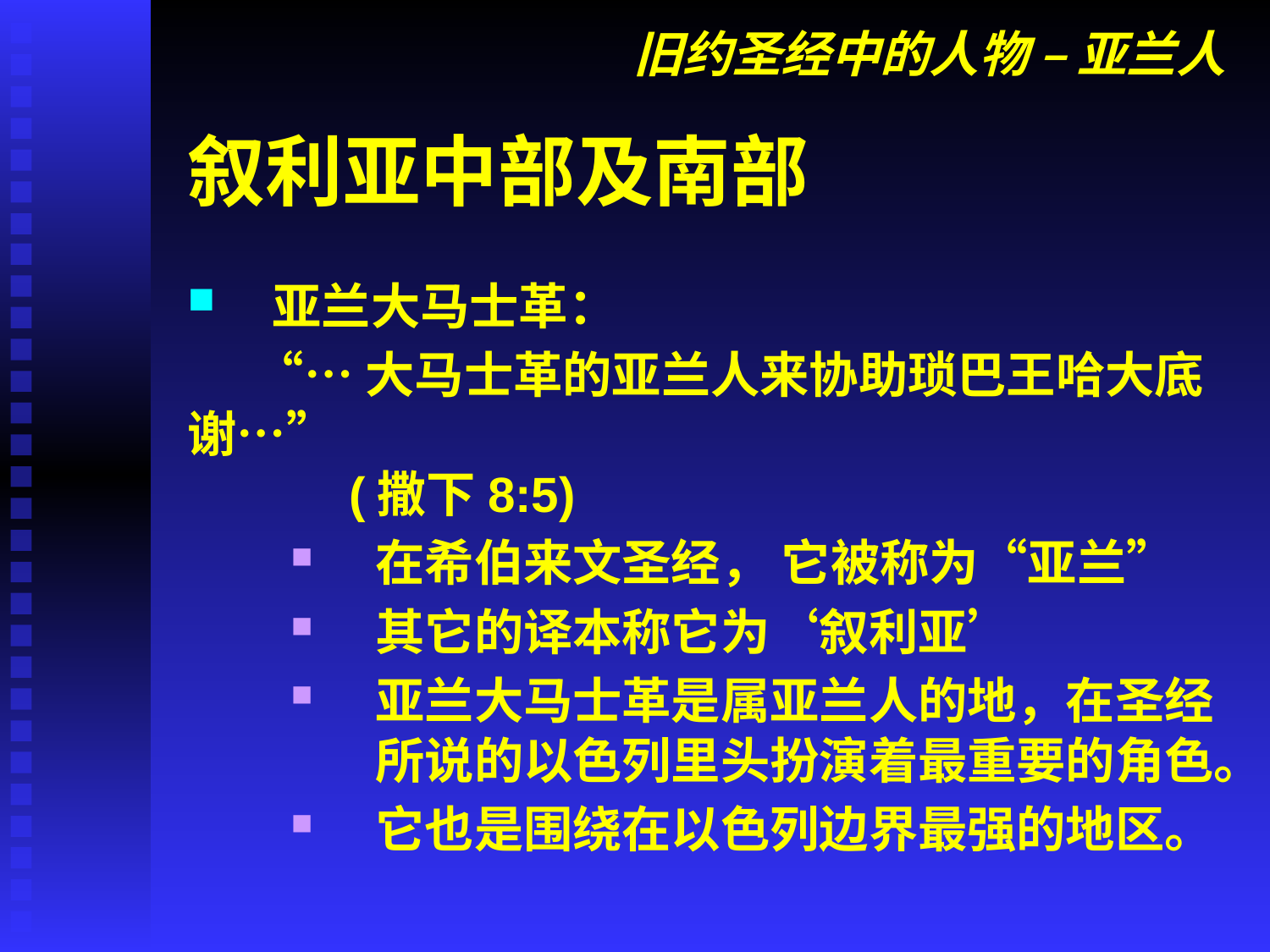

# 旧约圣经中的人物 – 亚兰人
叙利亚中部及南部

亚兰大马士革：
      “…大马士革的亚兰人来协助琐巴王哈大底谢…”								  (撒下8:5)
在希伯来文圣经， 它被称为“亚兰”
其它的译本称它为‘叙利亚’
亚兰大马士革是属亚兰人的地，在圣经所说的以色列里头扮演着最重要的角色。
它也是围绕在以色列边界最强的地区。